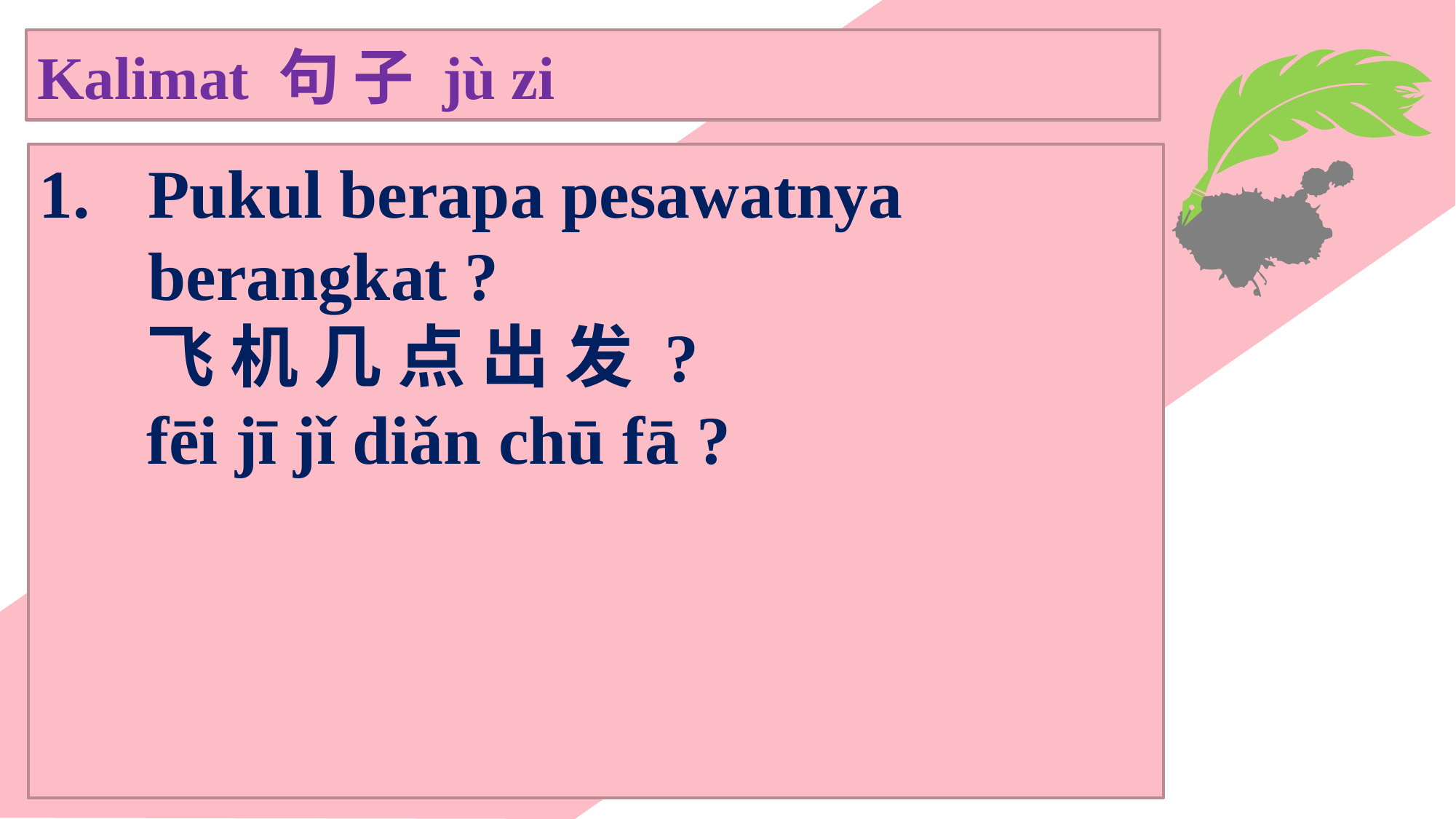

Kalimat 句 子 jù zi

Pukul berapa pesawatnya berangkat ?
飞 机 几 点 出 发 ?
fēi jī jǐ diǎn chū fā ?